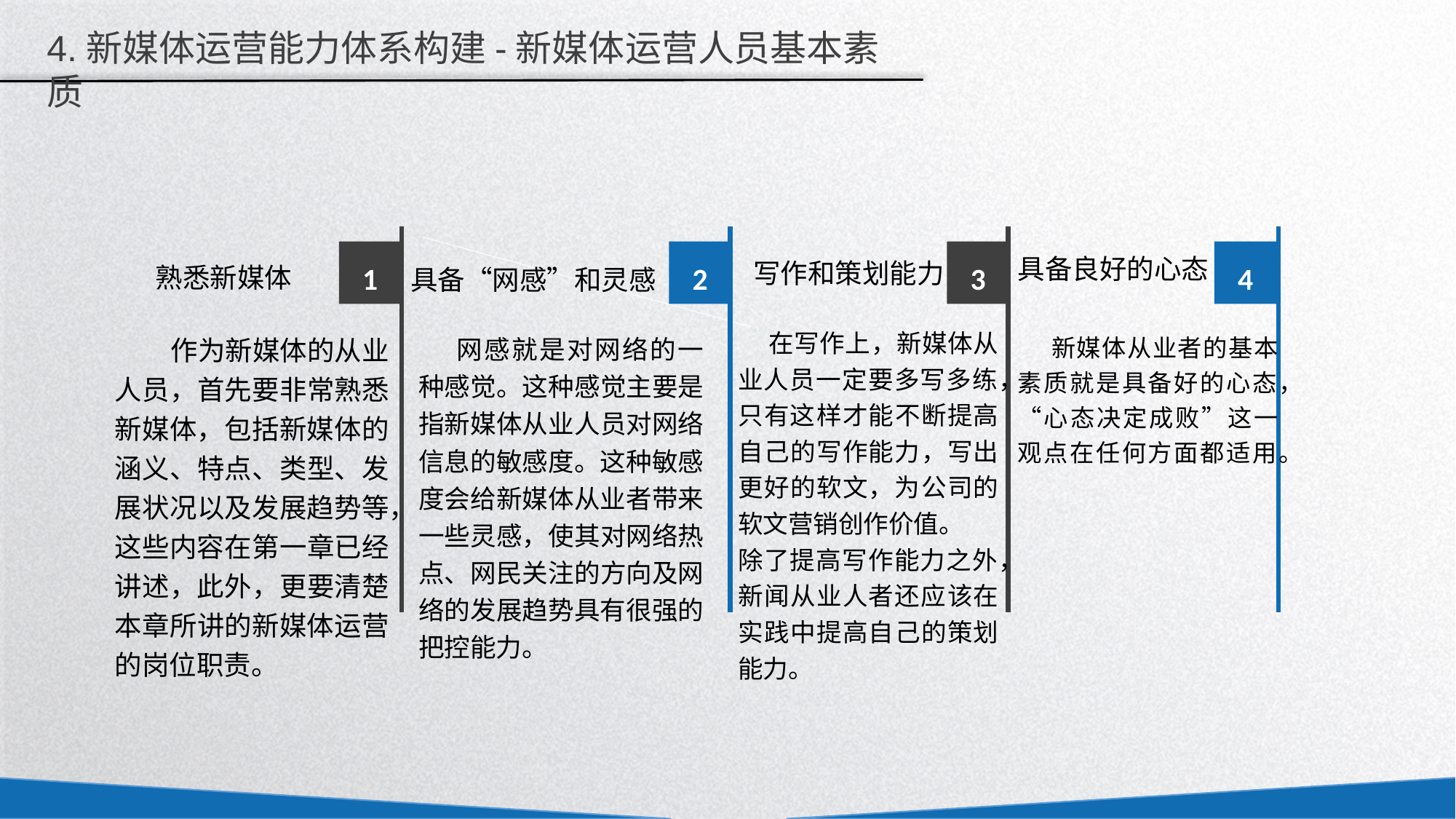

4.新媒体运营能力体系构建-新媒体运营人员基本素质
1
熟悉新媒体
        作为新媒体的从业人员，首先要非常熟悉新媒体，包括新媒体的涵义、特点、类型、发展状况以及发展趋势等，这些内容在第一章已经讲述，此外，更要清楚本章所讲的新媒体运营的岗位职责。
具备“网感”和灵感
2
    网感就是对网络的一种感觉。这种感觉主要是指新媒体从业人员对网络信息的敏感度。这种敏感度会给新媒体从业者带来一些灵感，使其对网络热点、网民关注的方向及网络的发展趋势具有很强的把控能力。
3
写作和策划能力
    在写作上，新媒体从业人员一定要多写多练，只有这样才能不断提高自己的写作能力，写出更好的软文，为公司的软文营销创作价值。
除了提高写作能力之外，新闻从业人者还应该在实践中提高自己的策划能力。
具备良好的心态
4
    新媒体从业者的基本素质就是具备好的心态，“心态决定成败”这一观点在任何方面都适用。